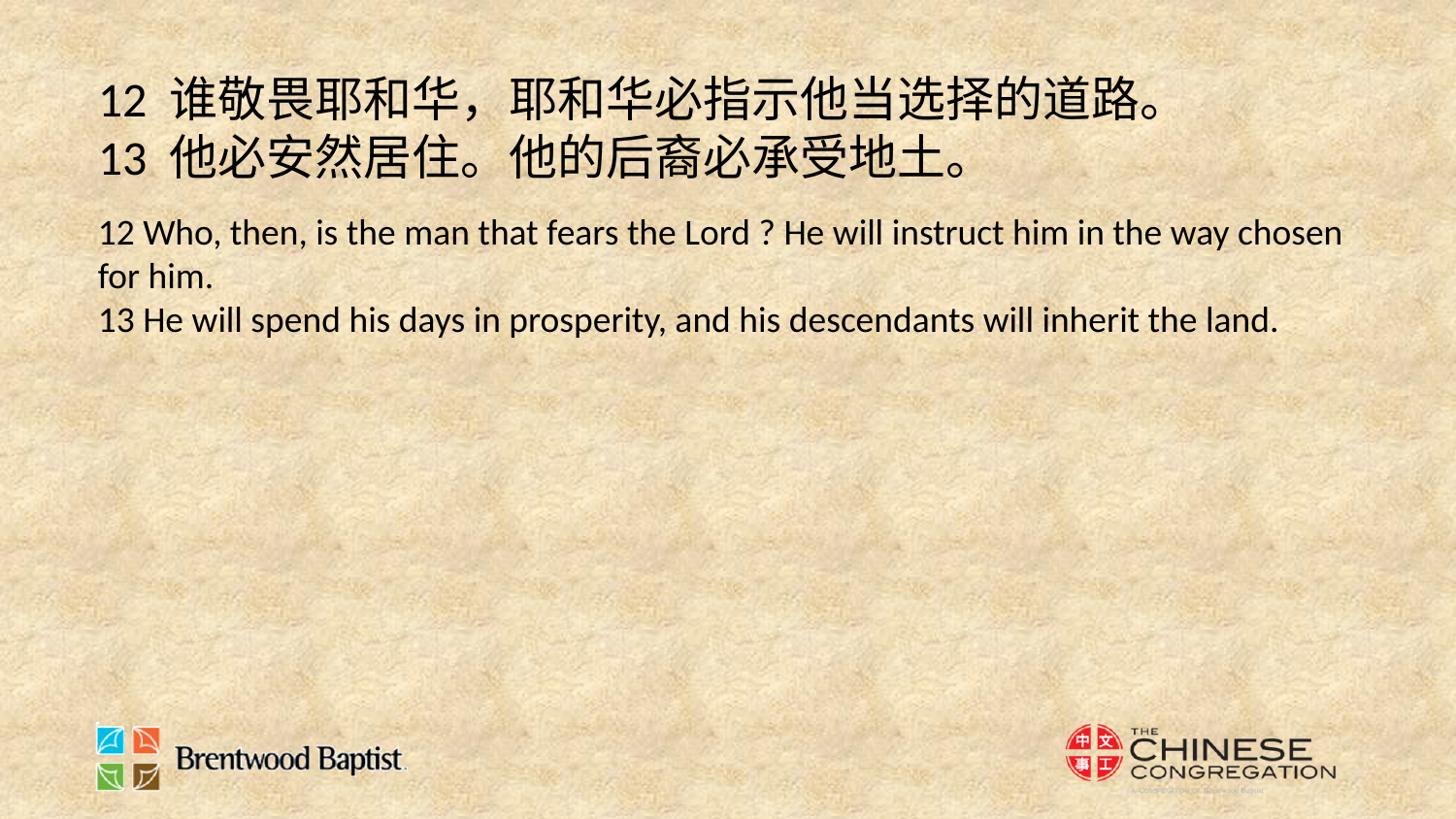

12 谁敬畏耶和华，耶和华必指示他当选择的道路。
13 他必安然居住。他的后裔必承受地土。

12 Who, then, is the man that fears the Lord ? He will instruct him in the way chosen for him.
13 He will spend his days in prosperity, and his descendants will inherit the land.